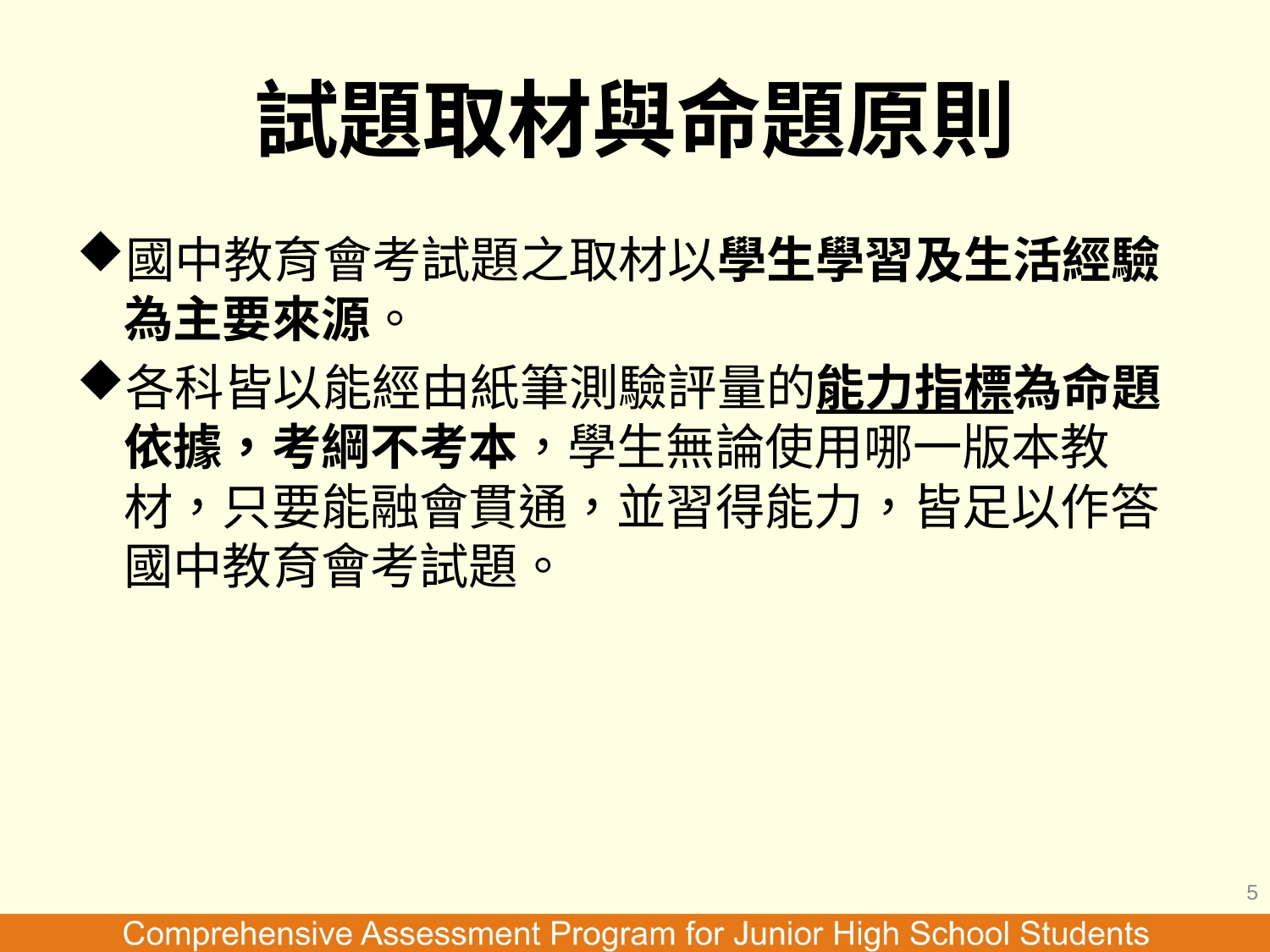

# 試題取材與命題原則
國中教育會考試題之取材以學生學習及生活經驗為主要來源。
各科皆以能經由紙筆測驗評量的能力指標為命題依據，考綱不考本，學生無論使用哪一版本教材，只要能融會貫通，並習得能力，皆足以作答國中教育會考試題。
5